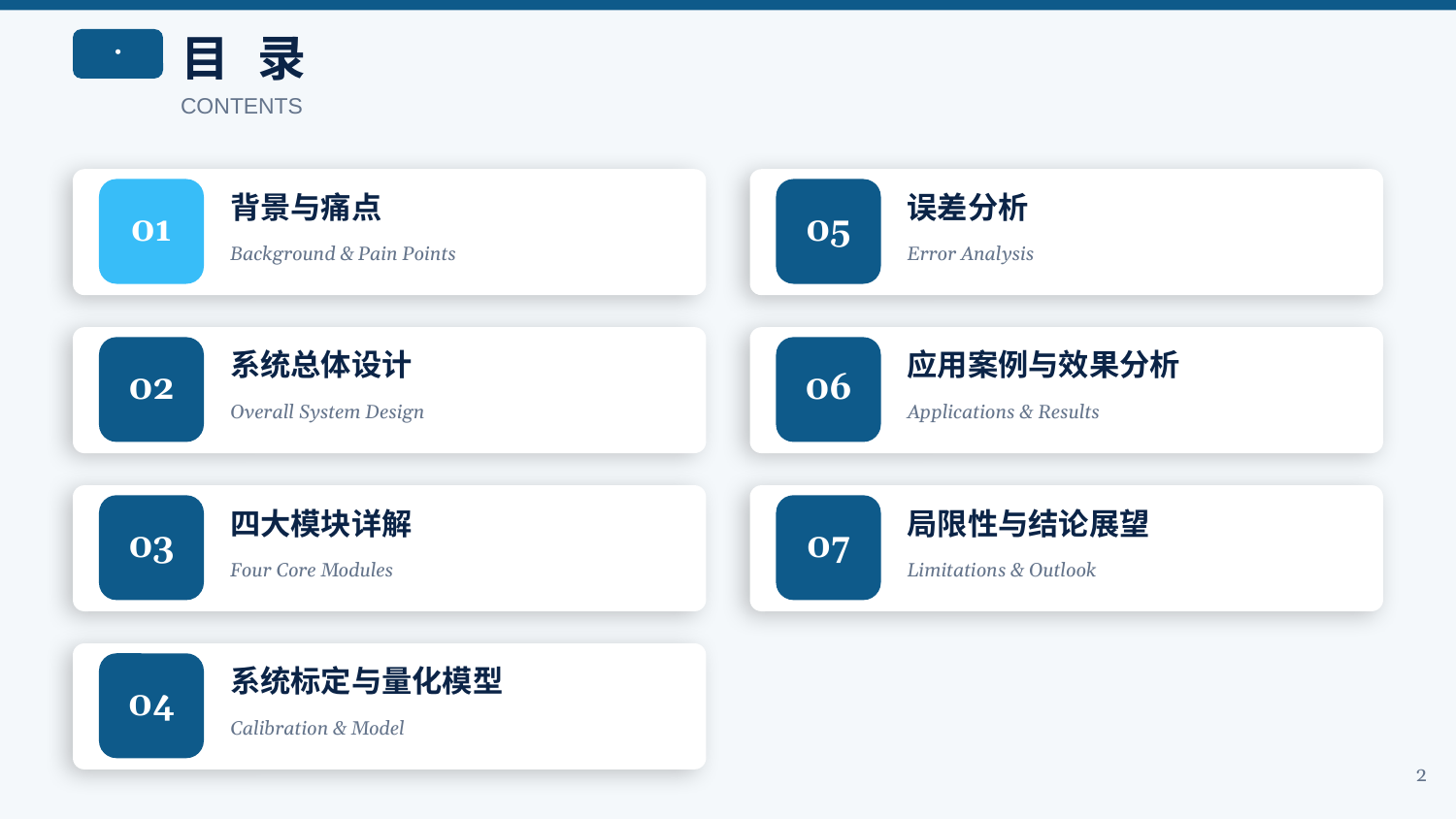

目  录

·
CONTENTS

背景与痛点
误差分析

01

05
Background & Pain Points
Error Analysis

系统总体设计
应用案例与效果分析

02

06
Overall System Design
Applications & Results

四大模块详解
局限性与结论展望

03

07
Four Core Modules
Limitations & Outlook

系统标定与量化模型

04
Calibration & Model
2